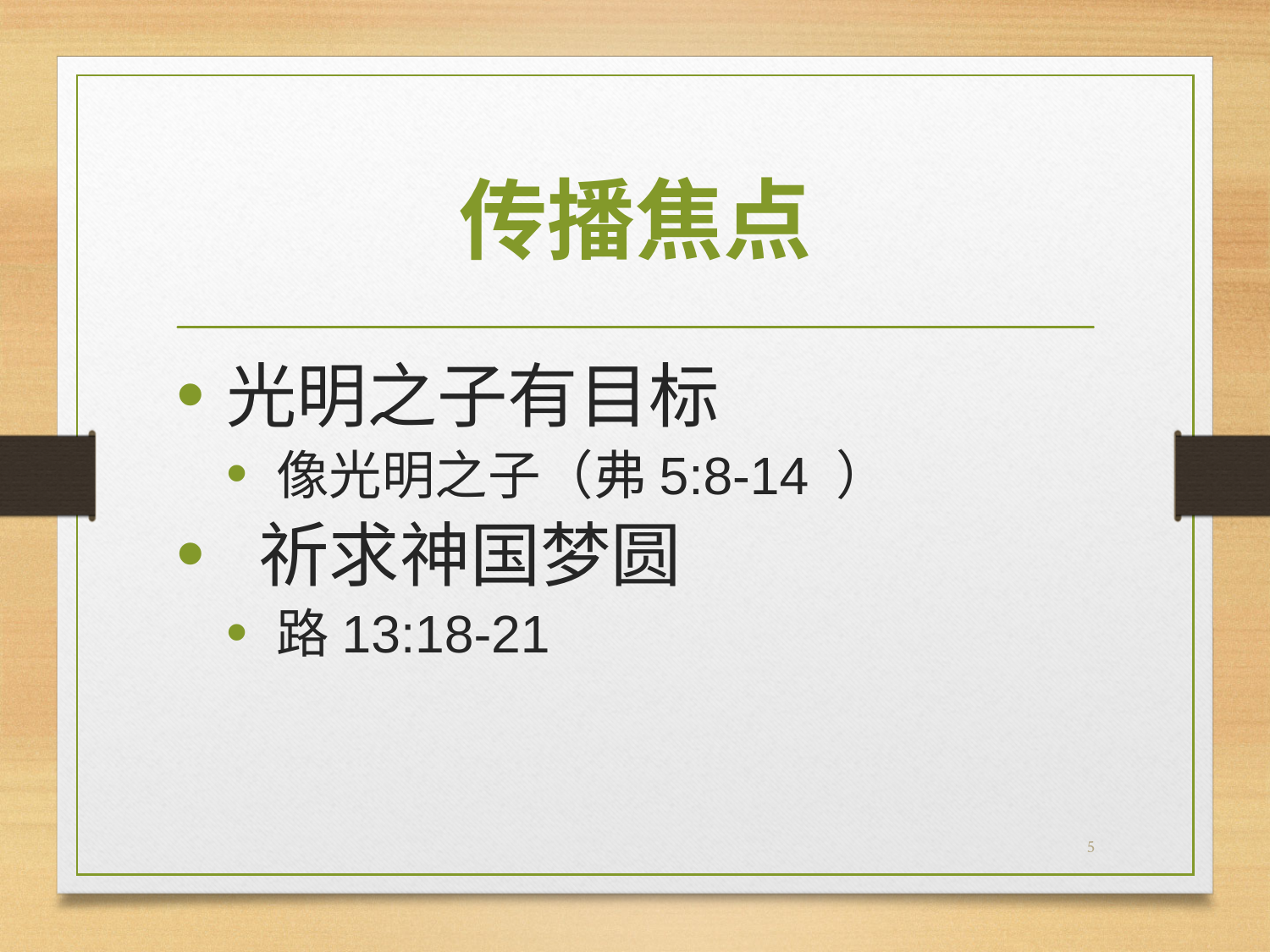

# 传播焦点
光明之子有目标
像光明之子（弗5:8-14 ）
 祈求神国梦圆
路13:18-21
5